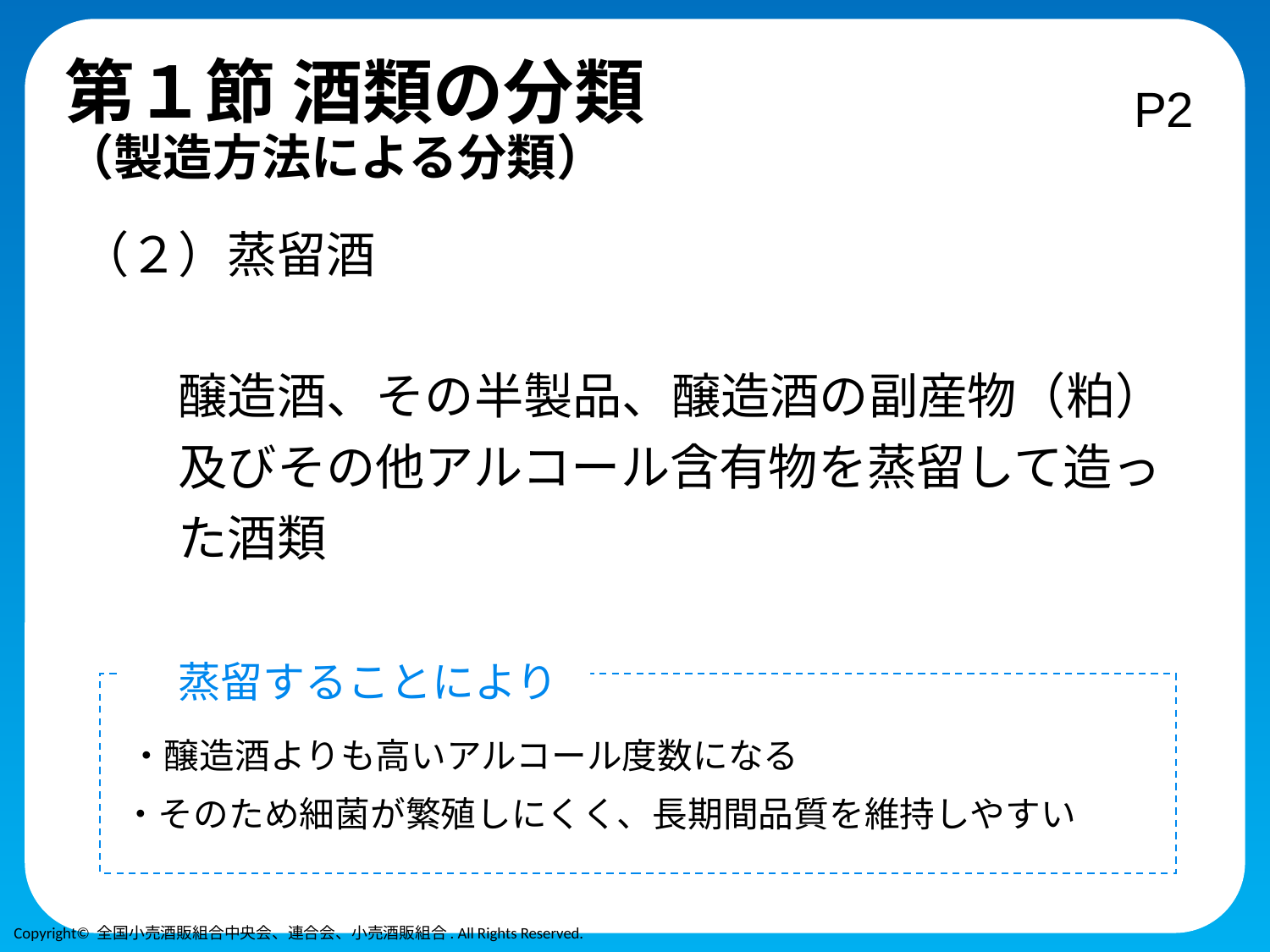

# 第１節 酒類の分類 （製造方法による分類）
P2
（２）蒸留酒

　　醸造酒、その半製品、醸造酒の副産物（粕）
　　及びその他アルコール含有物を蒸留して造っ
　　た酒類

　　蒸留することにより
　・醸造酒よりも高いアルコール度数になる
　 ・そのため細菌が繁殖しにくく、長期間品質を維持しやすい

Copyright© 全国小売酒販組合中央会、連合会、小売酒販組合. All Rights Reserved.